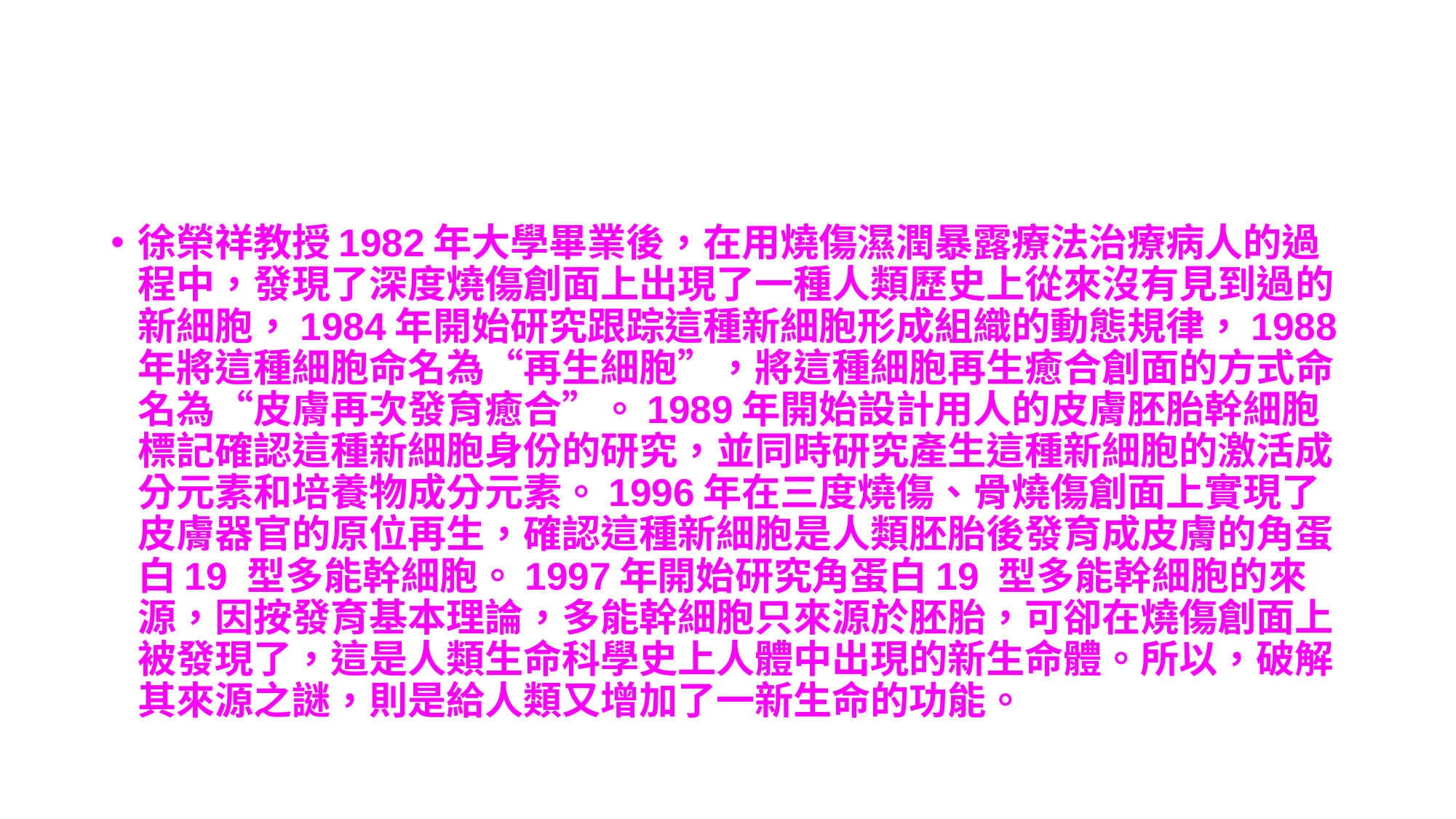

徐榮祥教授1982年大學畢業後，在用燒傷濕潤暴露療法治療病人的過程中，發現了深度燒傷創面上出現了一種人類歷史上從來沒有見到過的新細胞，1984年開始研究跟踪這種新細胞形成組織的動態規律，1988年將這種細胞命名為“再生細胞”，將這種細胞再生癒合創面的方式命名為“皮膚再次發育癒合”。1989年開始設計用人的皮膚胚胎幹細胞標記確認這種新細胞身份的研究，並同時研究產生這種新細胞的激活成分元素和培養物成分元素。1996年在三度燒傷、骨燒傷創面上實現了皮膚器官的原位再生，確認這種新細胞是人類胚胎後發育成皮膚的角蛋白19 型多能幹細胞。1997年開始研究角蛋白19 型多能幹細胞的來源，因按發育基本理論，多能幹細胞只來源於胚胎，可卻在燒傷創面上被發現了，這是人類生命科學史上人體中出現的新生命體。所以，破解其來源之謎，則是給人類又增加了一新生命的功能。